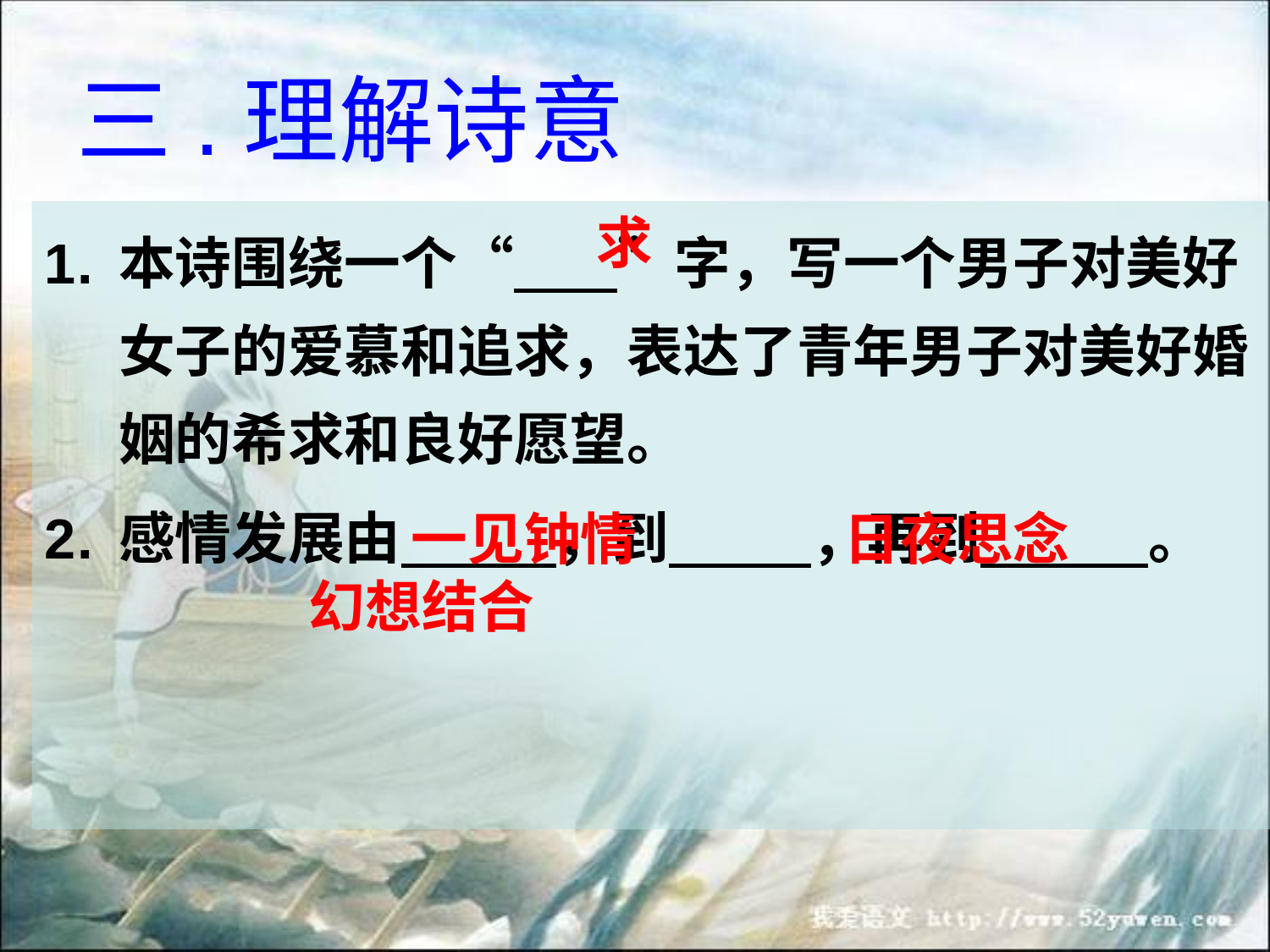

# 三.理解诗意

本诗围绕一个“        ”字，写一个男子对美好女子的爱慕和追求，表达了青年男子对美好婚姻的希求和良好愿望。
感情发展由            ，到           ，再到             。
求
       一见钟情                日夜思念
幻想结合